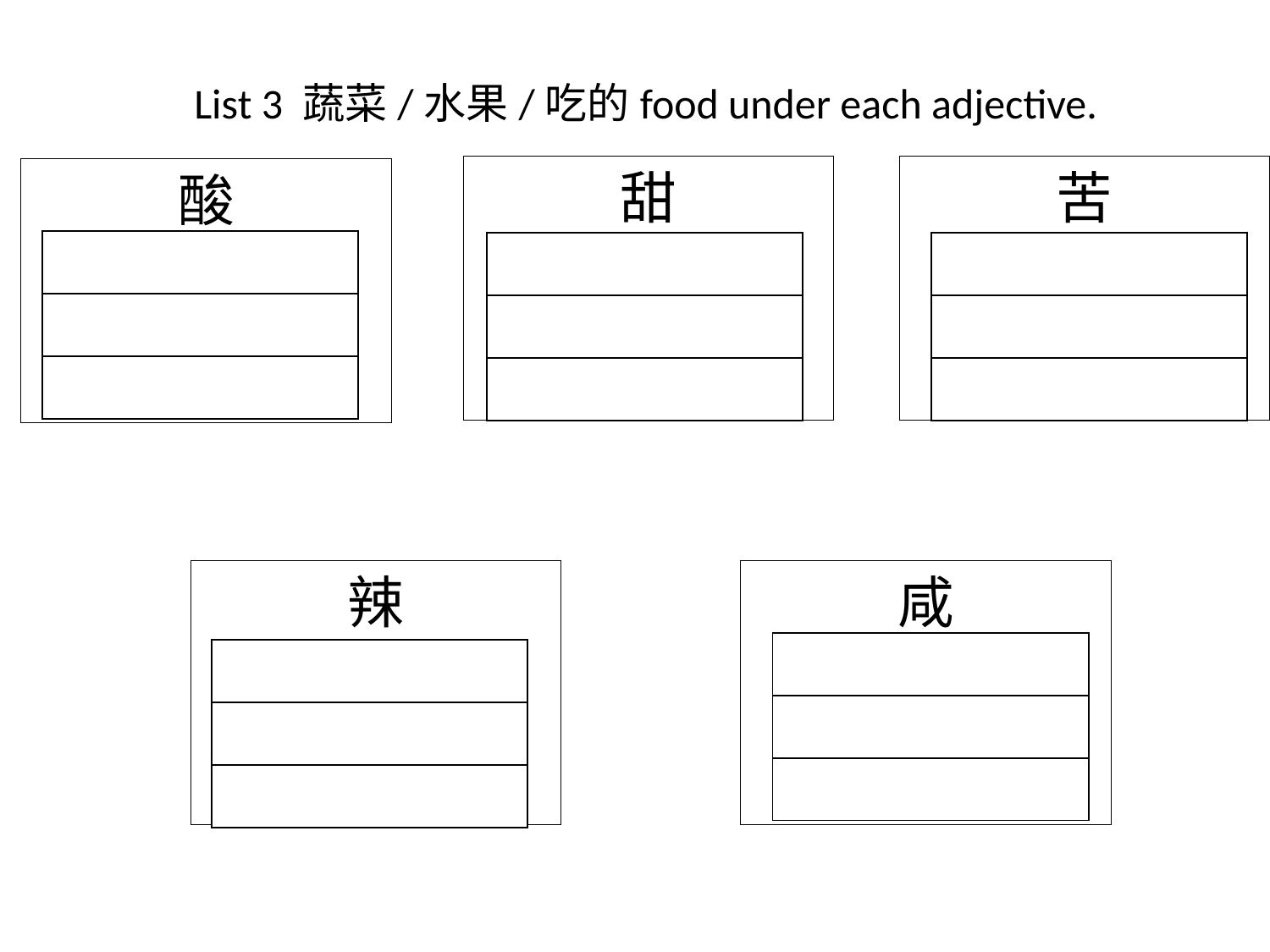

# List 3 蔬菜/水果/吃的food under each adjective.
甜
苦
酸
|  |
| --- |
|  |
|  |
|  |
| --- |
|  |
|  |
|  |
| --- |
|  |
|  |
辣
咸
|  |
| --- |
|  |
|  |
|  |
| --- |
|  |
|  |